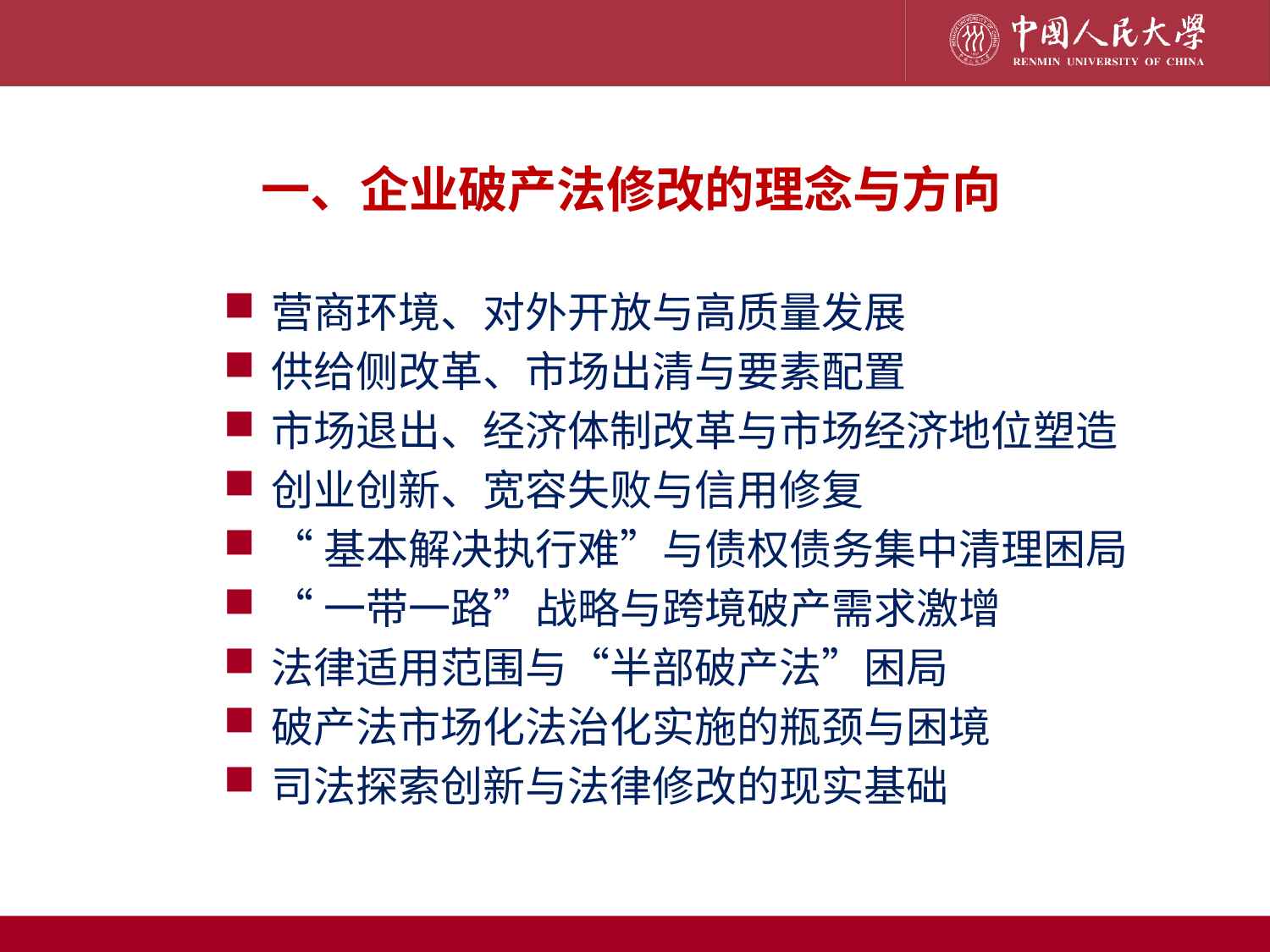

一、企业破产法修改的理念与方向
营商环境、对外开放与高质量发展
供给侧改革、市场出清与要素配置
市场退出、经济体制改革与市场经济地位塑造
创业创新、宽容失败与信用修复
“基本解决执行难”与债权债务集中清理困局
“一带一路”战略与跨境破产需求激增
法律适用范围与“半部破产法”困局
破产法市场化法治化实施的瓶颈与困境
司法探索创新与法律修改的现实基础